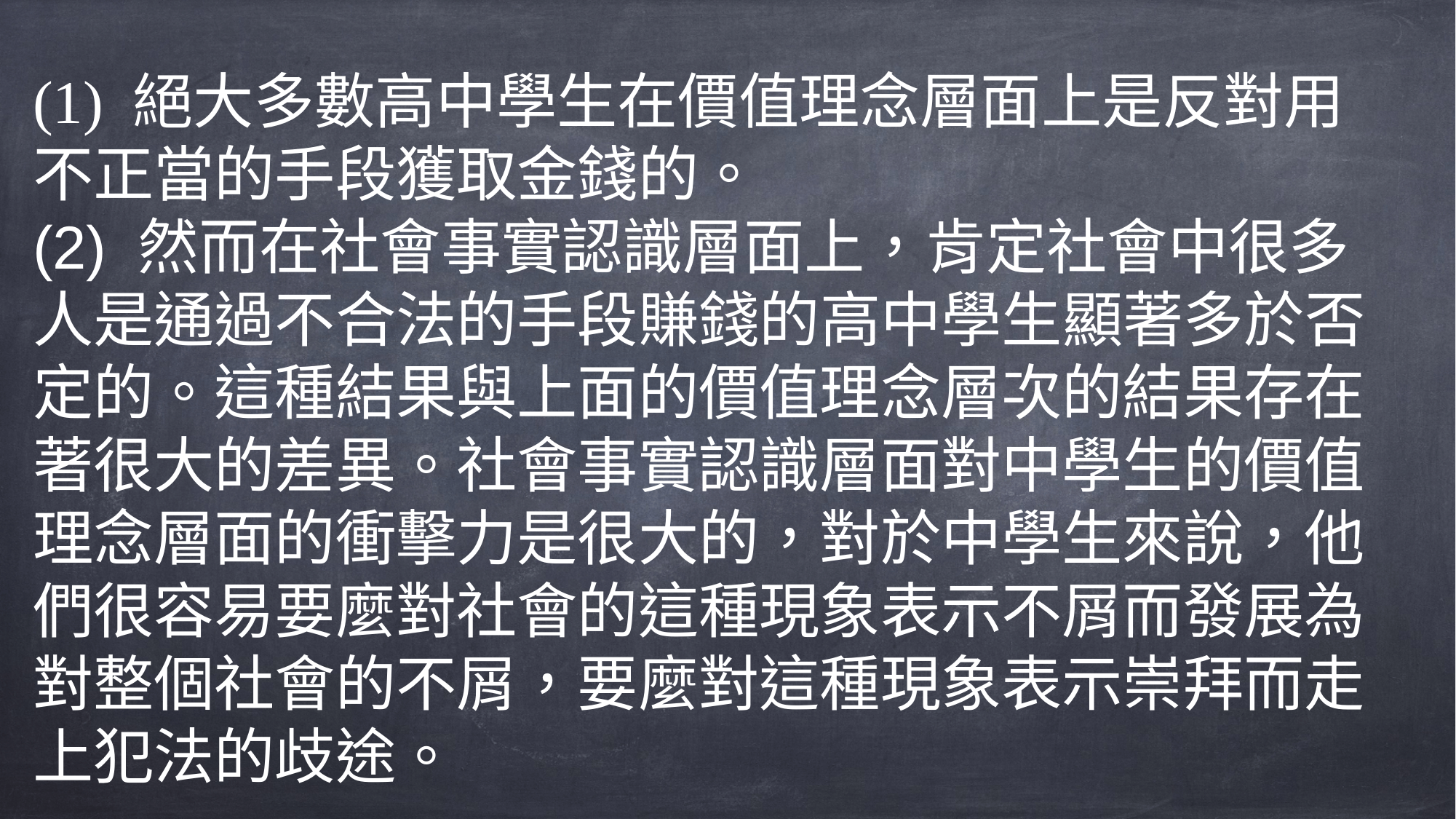

(1) 絕大多數高中學生在價值理念層面上是反對用不正當的手段獲取金錢的。
(2) 然而在社會事實認識層面上，肯定社會中很多人是通過不合法的手段賺錢的高中學生顯著多於否定的。這種結果與上面的價值理念層次的結果存在著很大的差異。社會事實認識層面對中學生的價值理念層面的衝擊力是很大的，對於中學生來說，他們很容易要麼對社會的這種現象表示不屑而發展為對整個社會的不屑，要麼對這種現象表示崇拜而走上犯法的歧途。